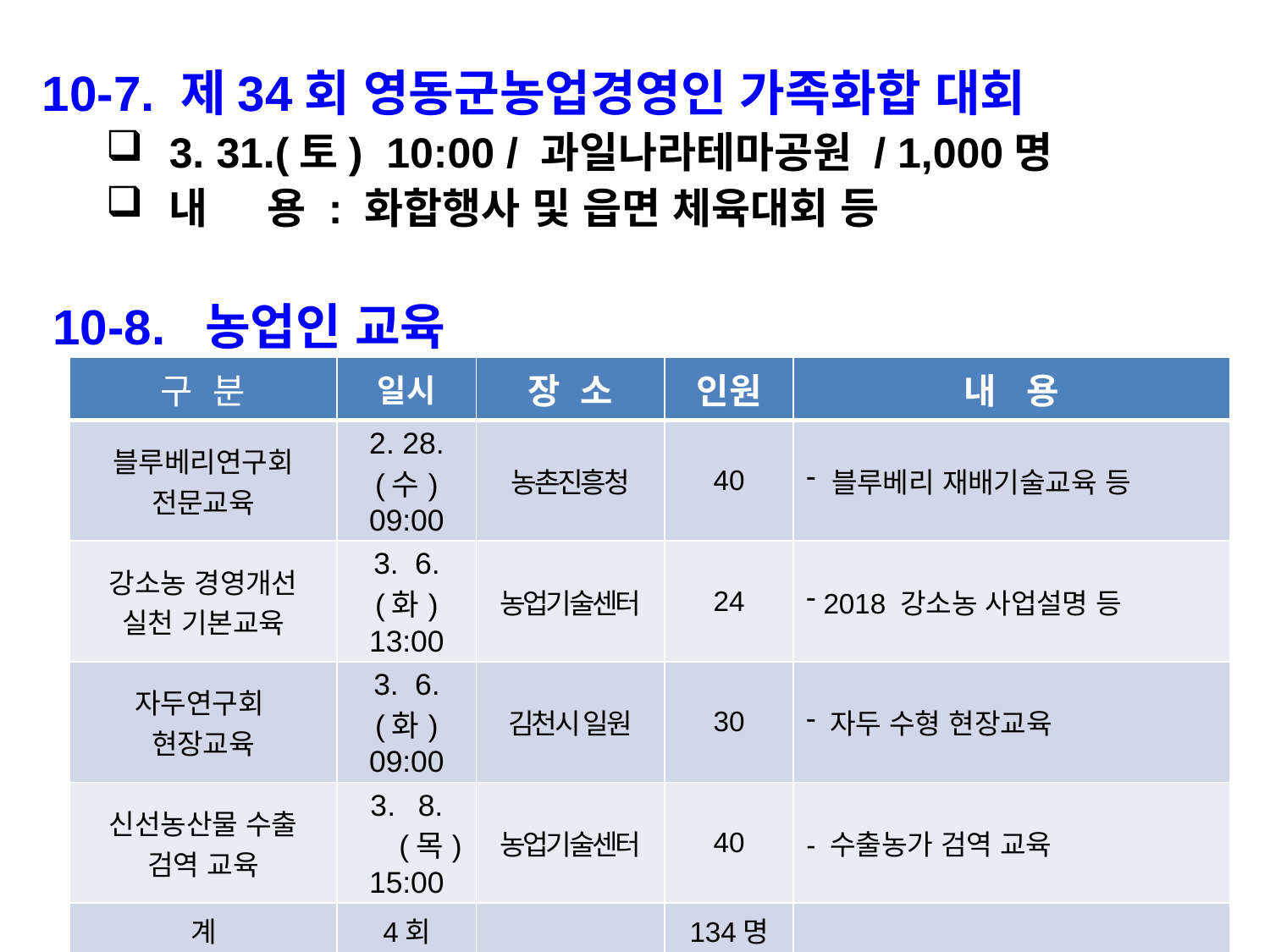

10-7. 제34회 영동군농업경영인 가족화합 대회
3. 31.(토)  10:00 / 과일나라테마공원 / 1,000명
내     용 : 화합행사 및 읍면 체육대회 등
10-8.  농업인 교육

| 구 분 | 일시 | 장 소 | 인원 | 내 용 |
| --- | --- | --- | --- | --- |
| 블루베리연구회 전문교육 | 2. 28.(수) 09:00 | 농촌진흥청 | 40 | 블루베리 재배기술교육 등 |
| 강소농 경영개선 실천 기본교육 | 3. 6.(화) 13:00 | 농업기술센터 | 24 | 2018 강소농 사업설명 등 |
| 자두연구회 현장교육 | 3. 6.(화) 09:00 | 김천시 일원 | 30 | 자두 수형 현장교육 |
| 신선농산물 수출 검역 교육 | 8.(목) 15:00 | 농업기술센터 | 40 | - 수출농가 검역 교육 |
| 계 | 4회 |  | 134명 |  |